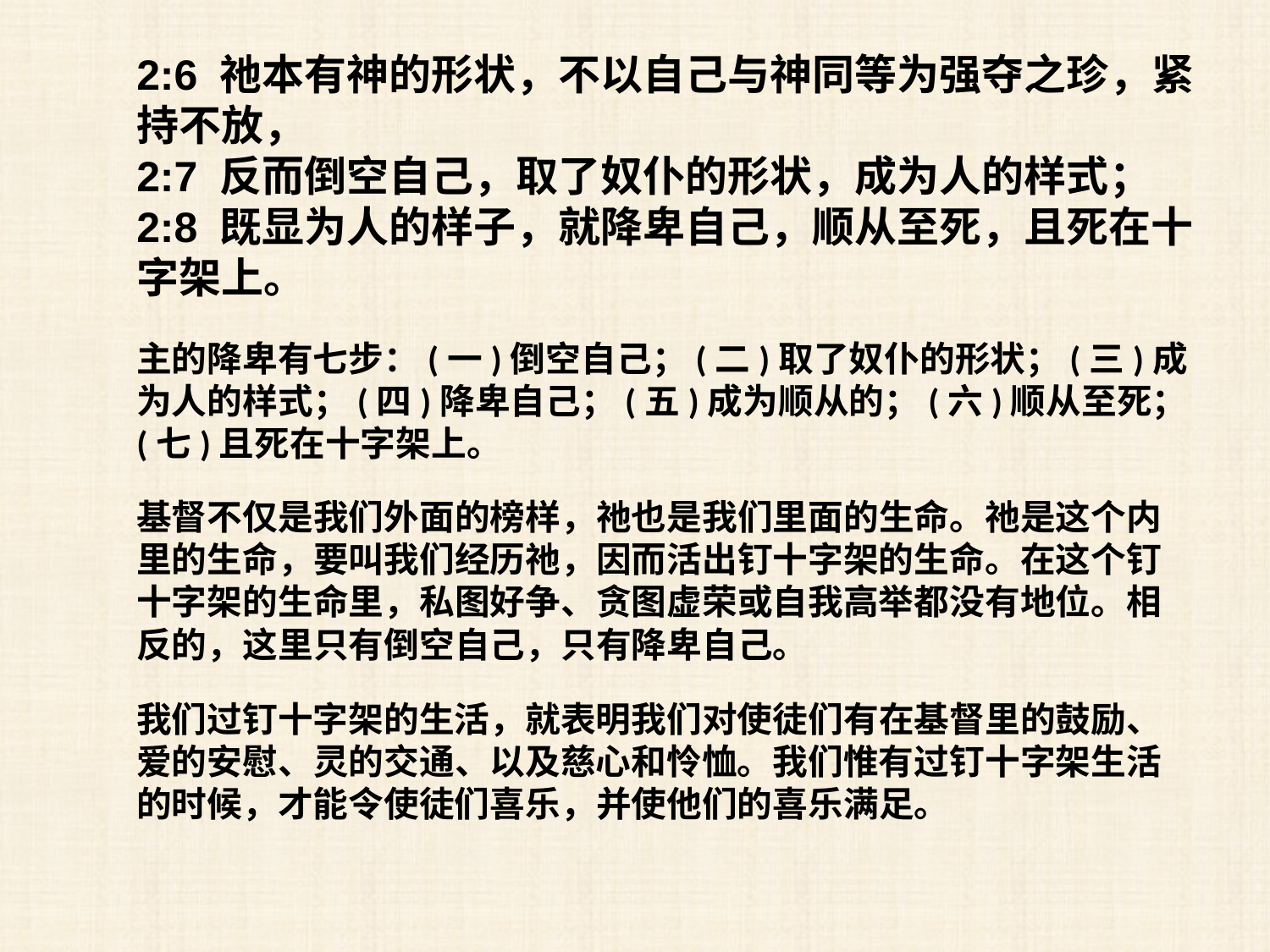

2:6 祂本有神的形状，不以自己与神同等为强夺之珍，紧持不放，
2:7 反而倒空自己，取了奴仆的形状，成为人的样式；
2:8 既显为人的样子，就降卑自己，顺从至死，且死在十字架上。
主的降卑有七步：(一)倒空自己；(二)取了奴仆的形状；(三)成为人的样式；(四)降卑自己；(五)成为顺从的；(六)顺从至死；(七)且死在十字架上。
基督不仅是我们外面的榜样，祂也是我们里面的生命。祂是这个内里的生命，要叫我们经历祂，因而活出钉十字架的生命。在这个钉十字架的生命里，私图好争、贪图虚荣或自我高举都没有地位。相反的，这里只有倒空自己，只有降卑自己。
我们过钉十字架的生活，就表明我们对使徒们有在基督里的鼓励、爱的安慰、灵的交通、以及慈心和怜恤。我们惟有过钉十字架生活的时候，才能令使徒们喜乐，并使他们的喜乐满足。